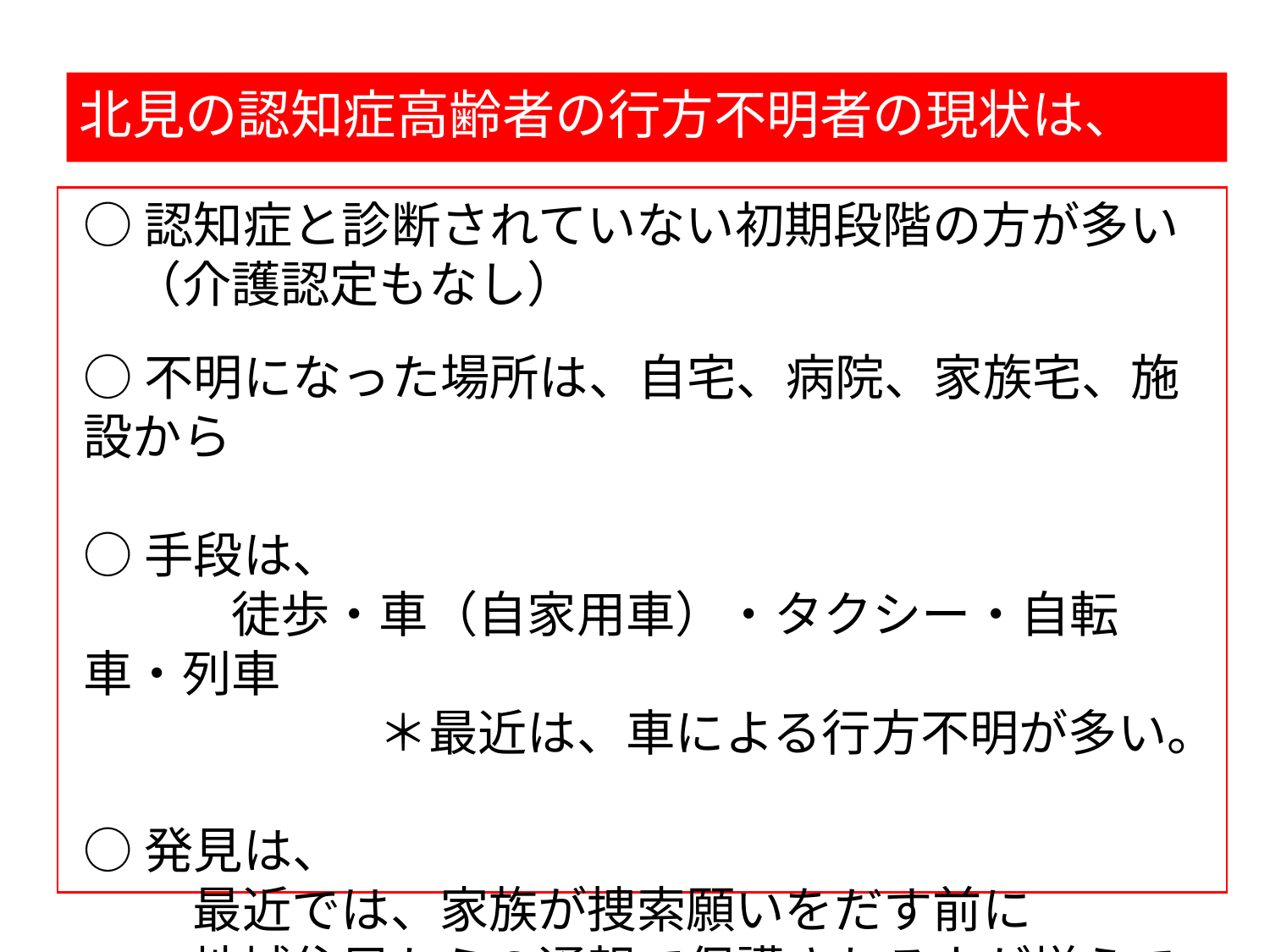

# 北見の認知症高齢者の行方不明者の現状は、

○認知症と診断されていない初期段階の方が多い
　（介護認定もなし）

○不明になった場所は、自宅、病院、家族宅、施設から

○手段は、
　　　徒歩・車（自家用車）・タクシー・自転車・列車
　　　　　　＊最近は、車による行方不明が多い。

○発見は、
　　 最近では、家族が捜索願いをだす前に
　 　地域住民からの通報で保護される人が増えている。